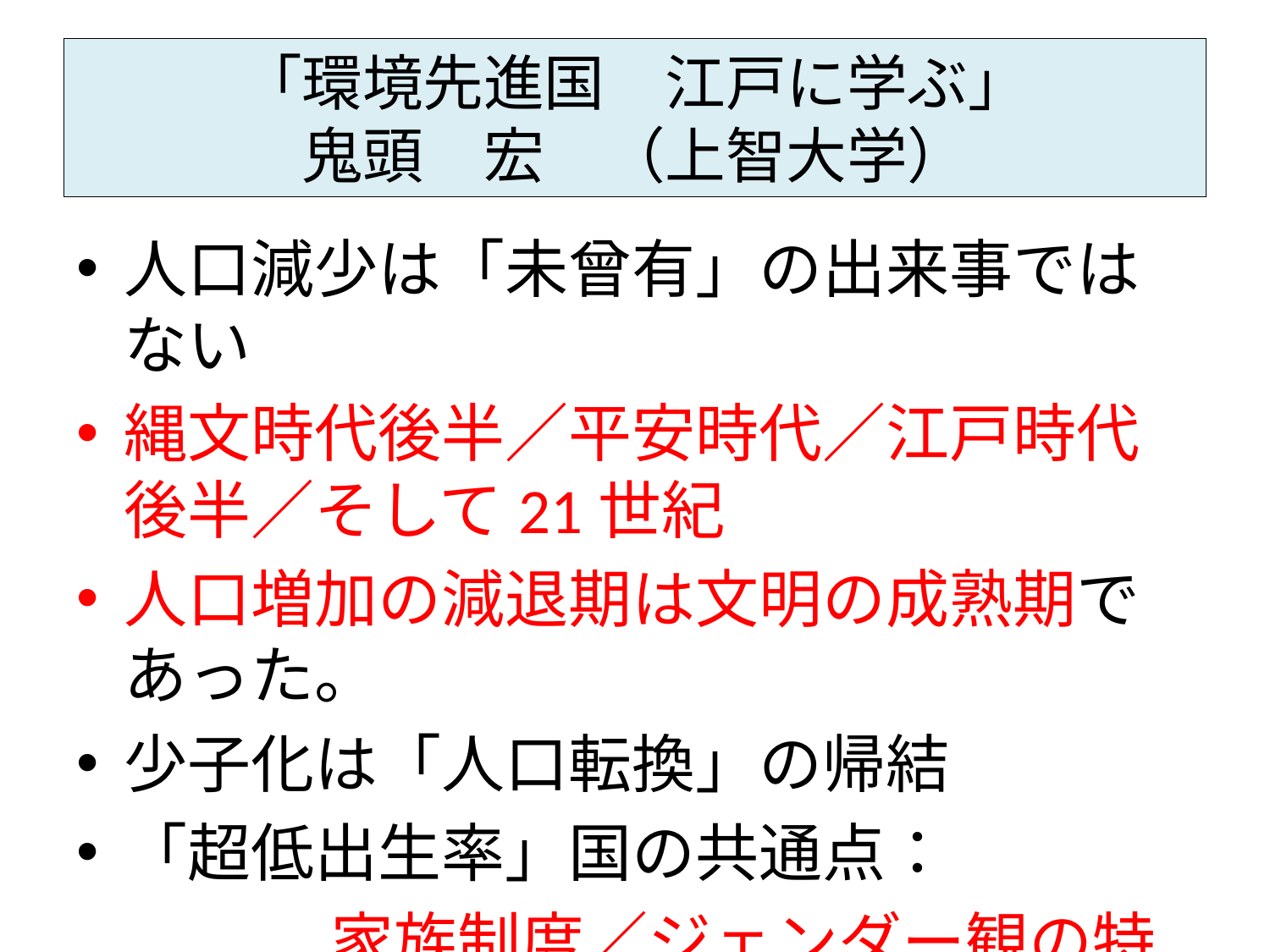

# 「環境先進国　江戸に学ぶ」 鬼頭　宏　（上智大学）
人口減少は「未曾有」の出来事ではない
縄文時代後半／平安時代／江戸時代後半／そして21世紀
人口増加の減退期は文明の成熟期であった。
少子化は「人口転換」の帰結
「超低出生率」国の共通点：
　　　　家族制度／ジェンダー観の特徴